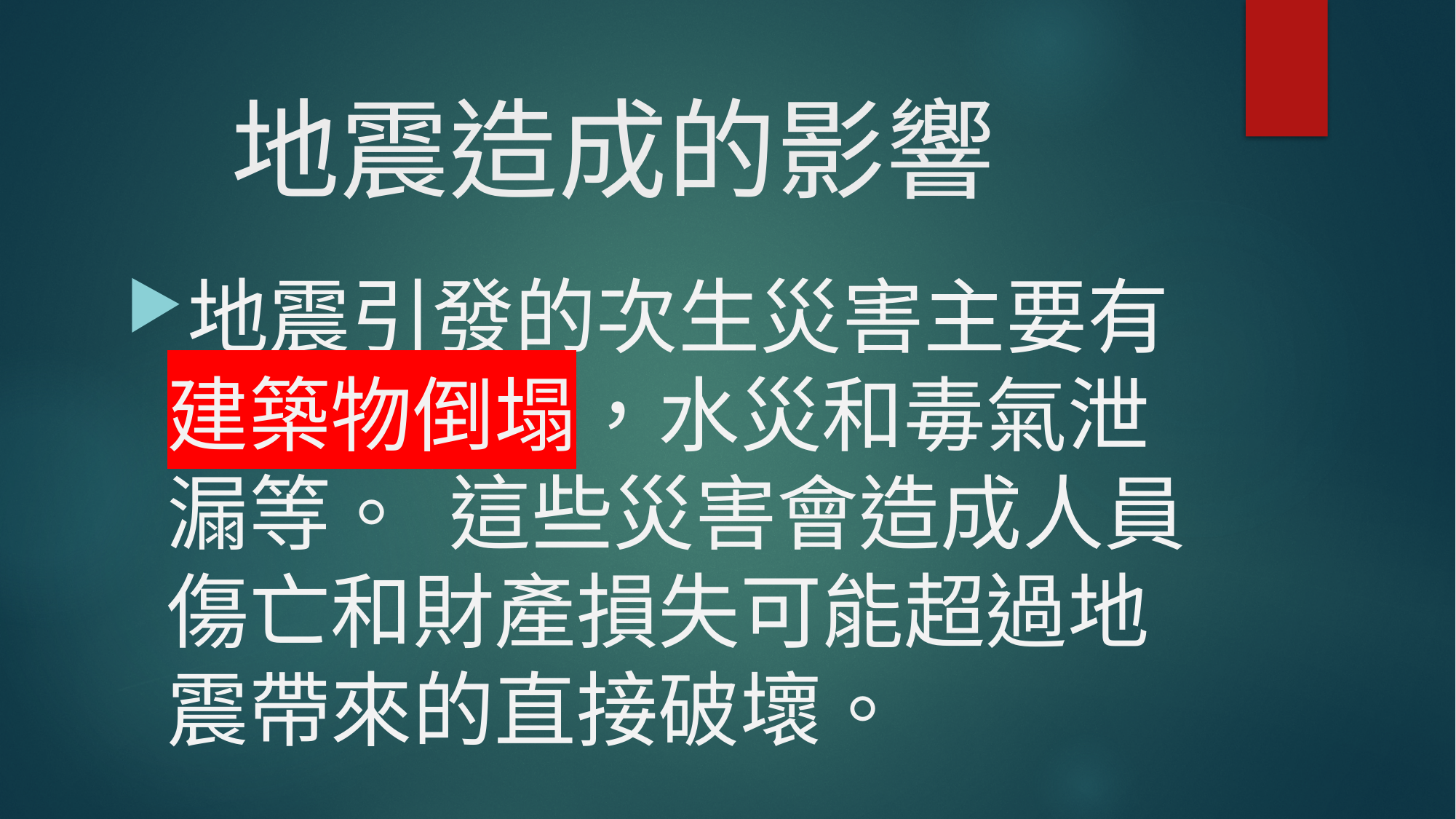

# 地震造成的影響
地震引發的次生災害主要有建築物倒塌，水災和毒氣泄漏等。  這些災害會造成人員傷亡和財產損失可能超過地震帶來的直接破壞。